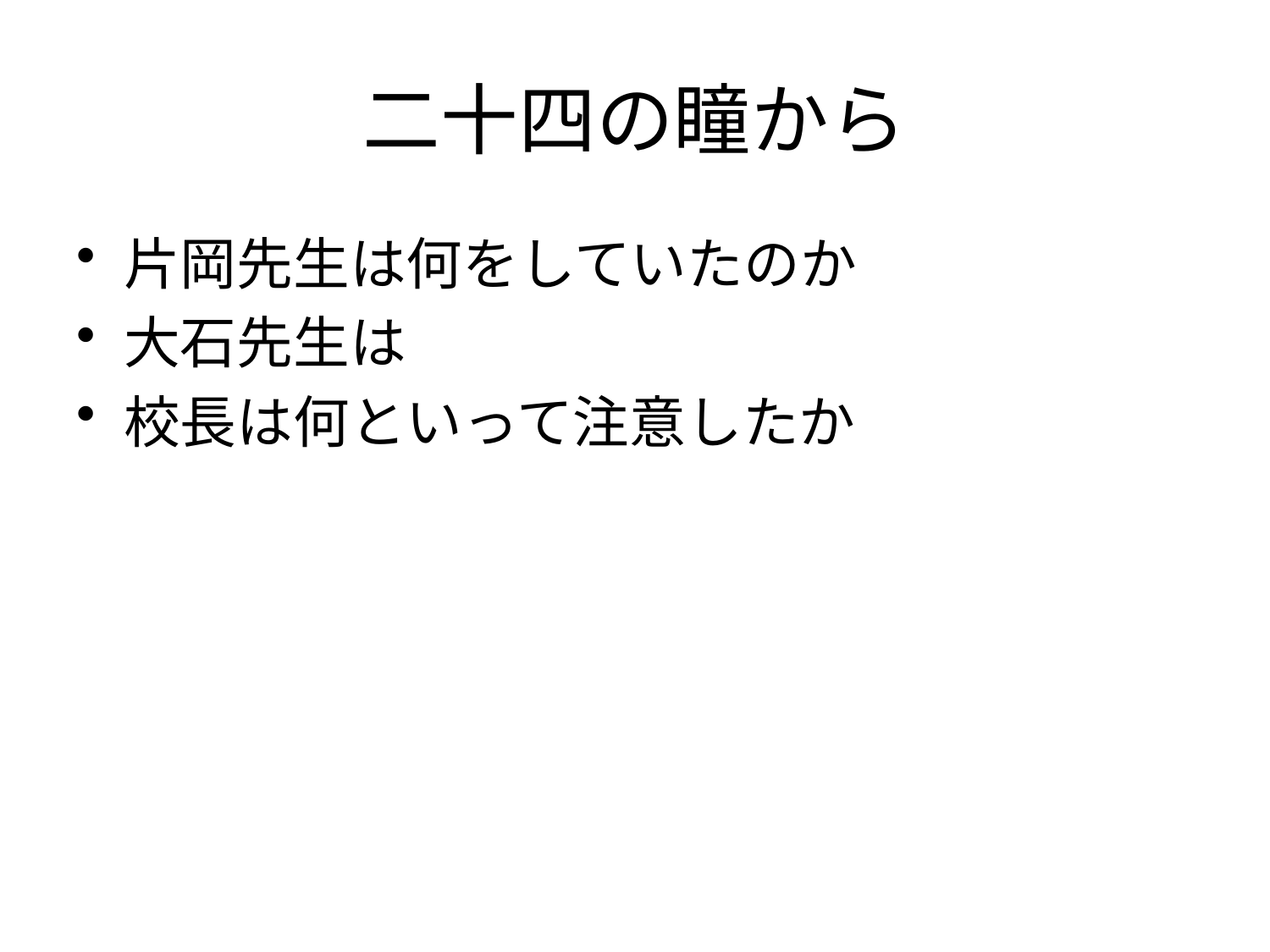

# 二十四の瞳から
片岡先生は何をしていたのか
大石先生は
校長は何といって注意したか